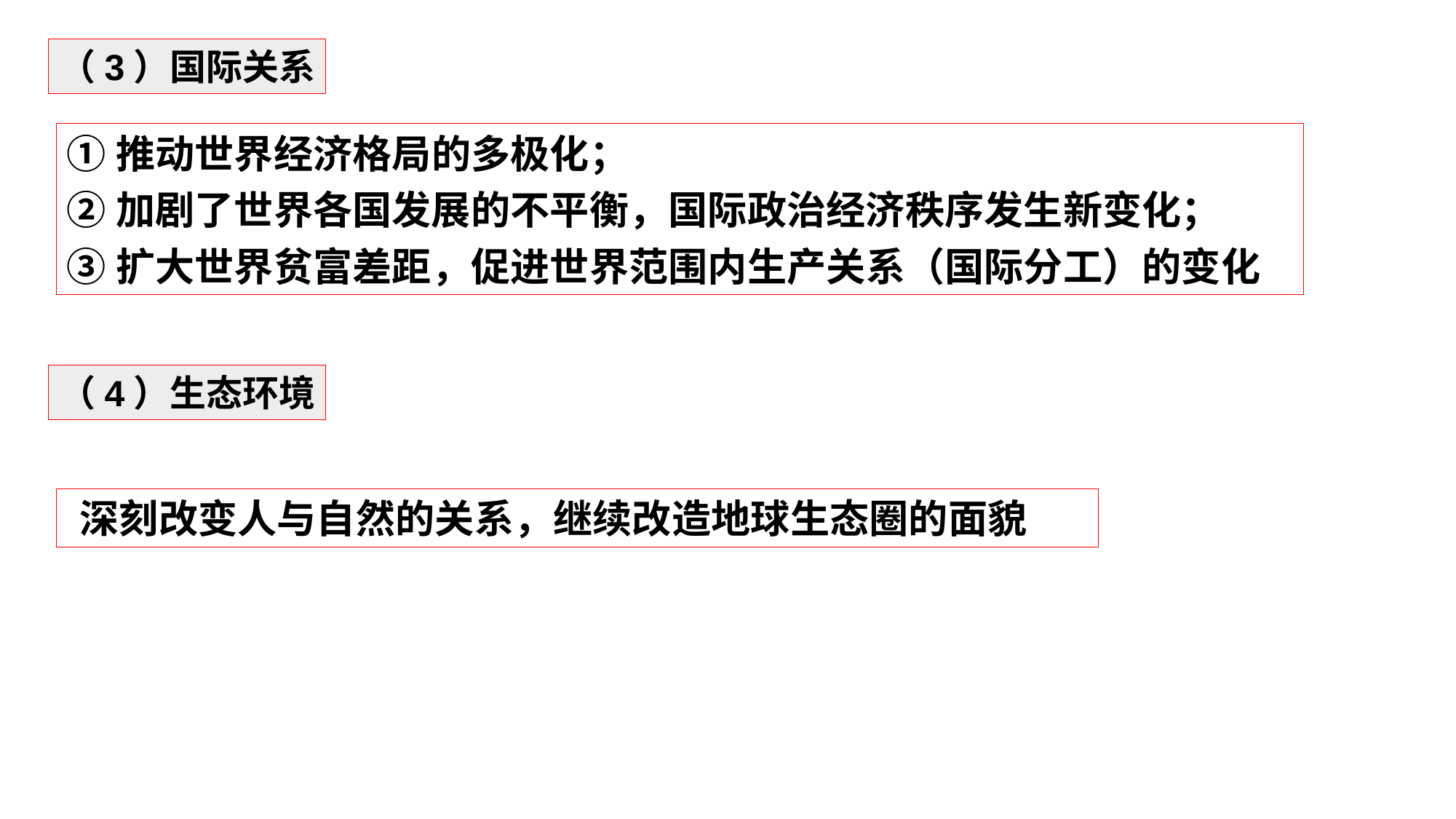

（3）国际关系
①推动世界经济格局的多极化；
②加剧了世界各国发展的不平衡，国际政治经济秩序发生新变化；
③扩大世界贫富差距，促进世界范围内生产关系（国际分工）的变化
（4）生态环境
 深刻改变人与自然的关系，继续改造地球生态圈的面貌
25